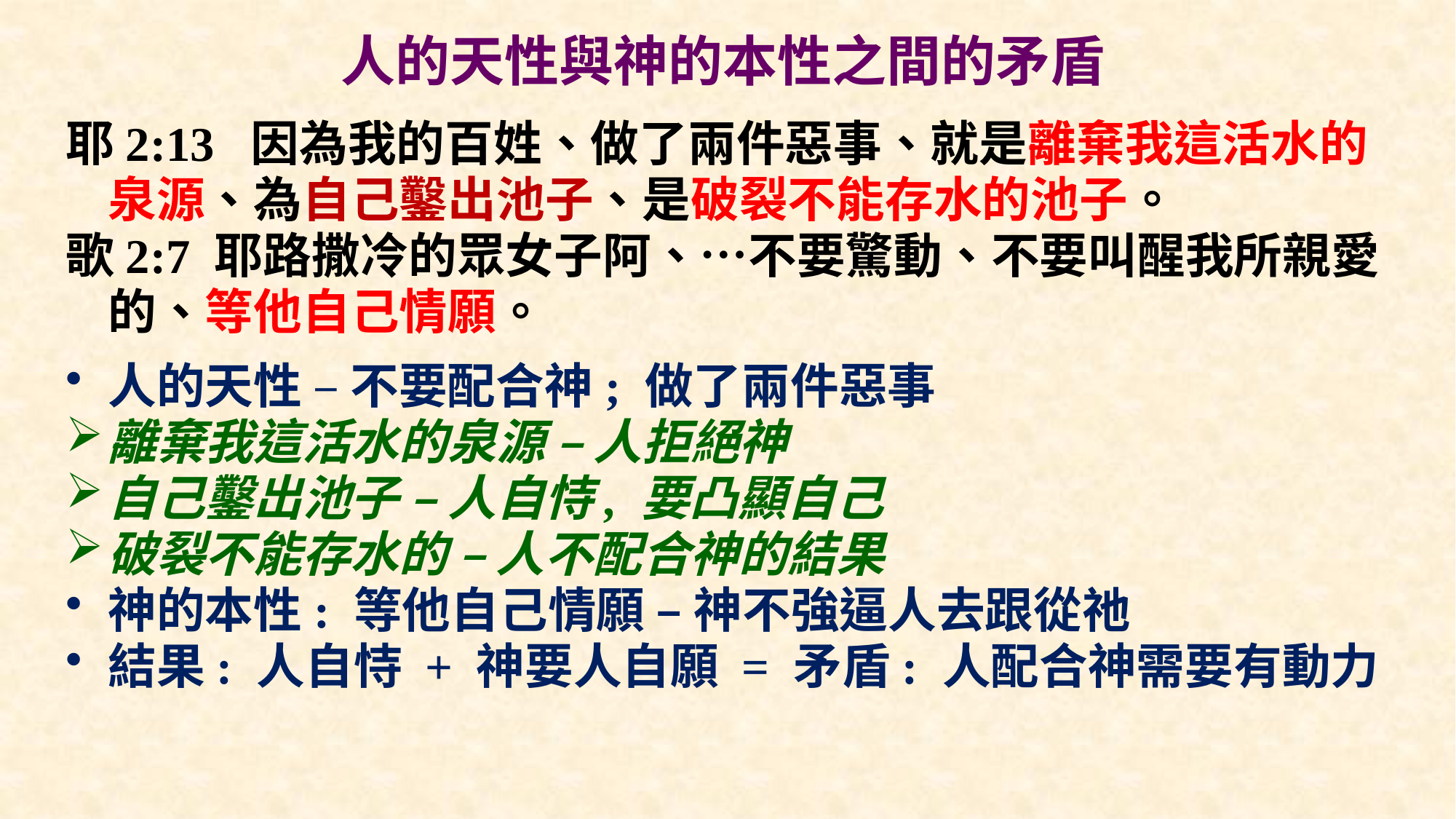

# 人的天性與神的本性之間的矛盾
耶2:13  因為我的百姓、做了兩件惡事、就是離棄我這活水的泉源、為自己鑿出池子、是破裂不能存水的池子。
歌2:7 耶路撒冷的眾女子阿、…不要驚動、不要叫醒我所親愛的、等他自己情願。
人的天性 – 不要配合神; 做了兩件惡事
離棄我這活水的泉源 – 人拒絕神
自己鑿出池子 – 人自恃, 要凸顯自己
破裂不能存水的 – 人不配合神的結果
神的本性: 等他自己情願 – 神不強逼人去跟從祂
結果: 人自恃 + 神要人自願 = 矛盾: 人配合神需要有動力